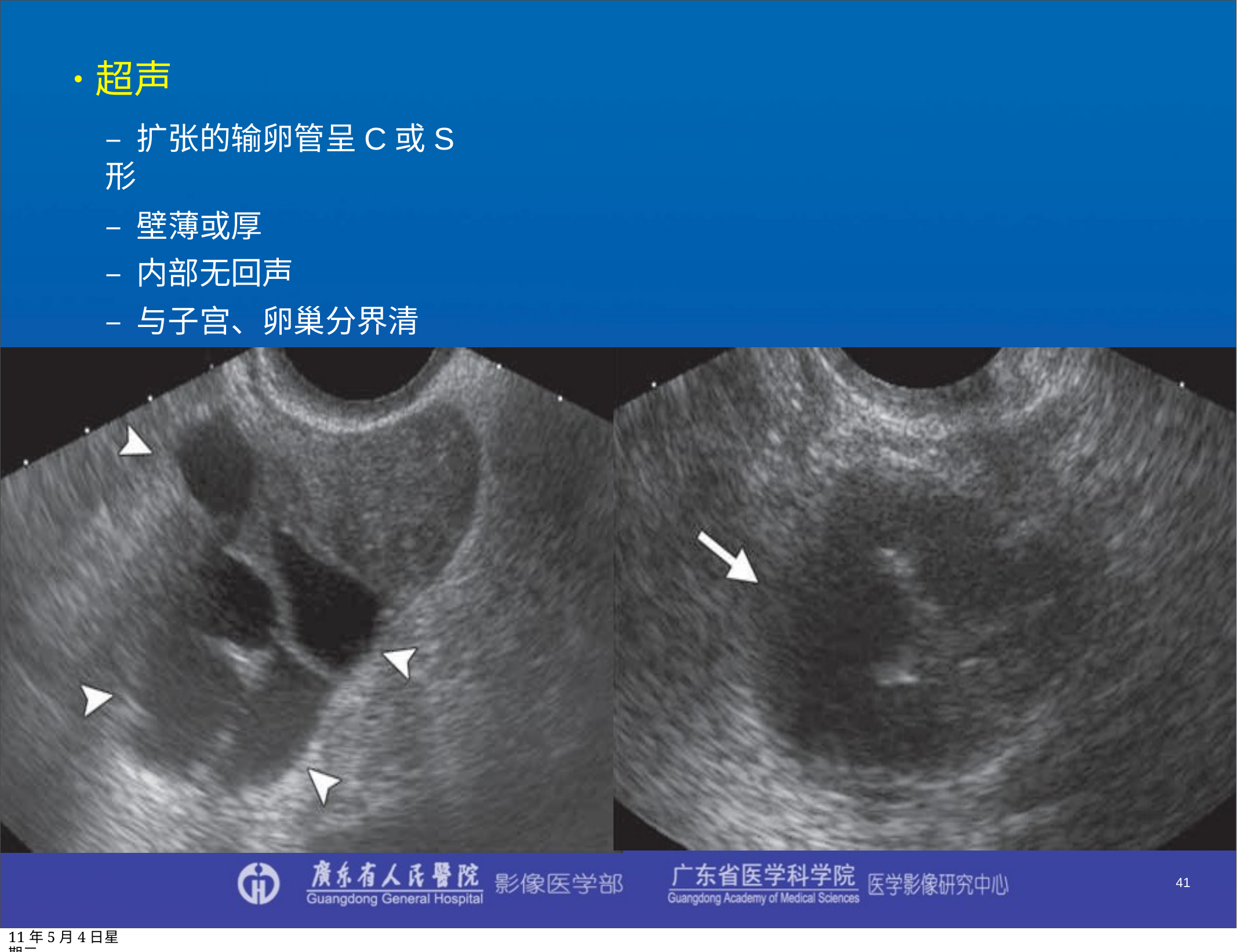

•	超声
– 扩张的输卵管呈C或S形
– 壁薄或厚
– 内部无回声
– 与子宫、卵巢分界清
– 皱襞形成不完全分隔

41
11年5月4日星期三